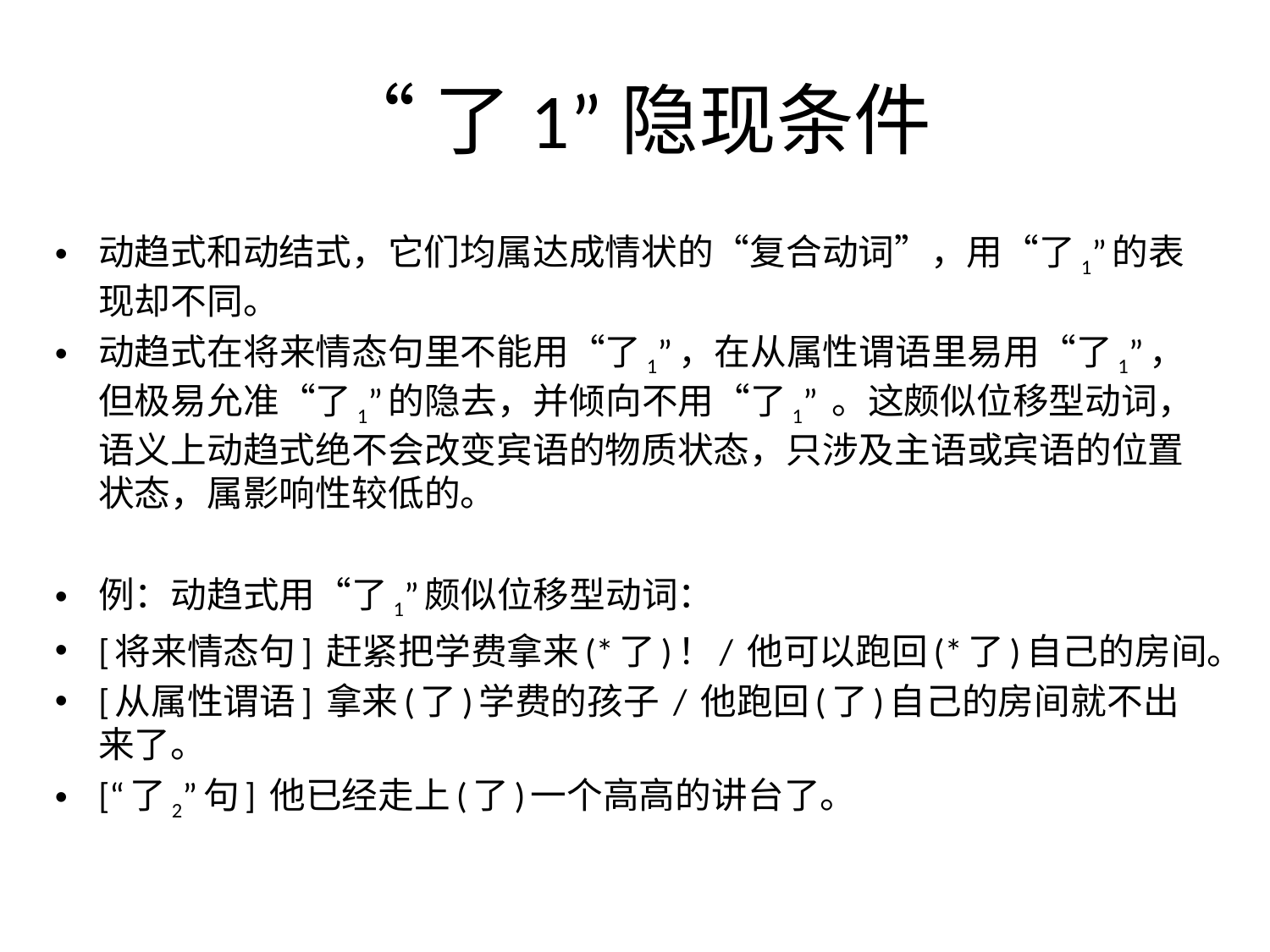

# “了1”隐现条件
动趋式和动结式，它们均属达成情状的“复合动词”，用“了1”的表现却不同。
动趋式在将来情态句里不能用“了1”，在从属性谓语里易用“了1”，但极易允准“了1”的隐去，并倾向不用“了1” 。这颇似位移型动词，语义上动趋式绝不会改变宾语的物质状态，只涉及主语或宾语的位置状态，属影响性较低的。

例：动趋式用“了1”颇似位移型动词：
[将来情态句] 赶紧把学费拿来(*了)！/ 他可以跑回(*了)自己的房间。
[从属性谓语] 拿来(了)学费的孩子 / 他跑回(了)自己的房间就不出来了。
[“了2”句] 他已经走上(了)一个高高的讲台了。